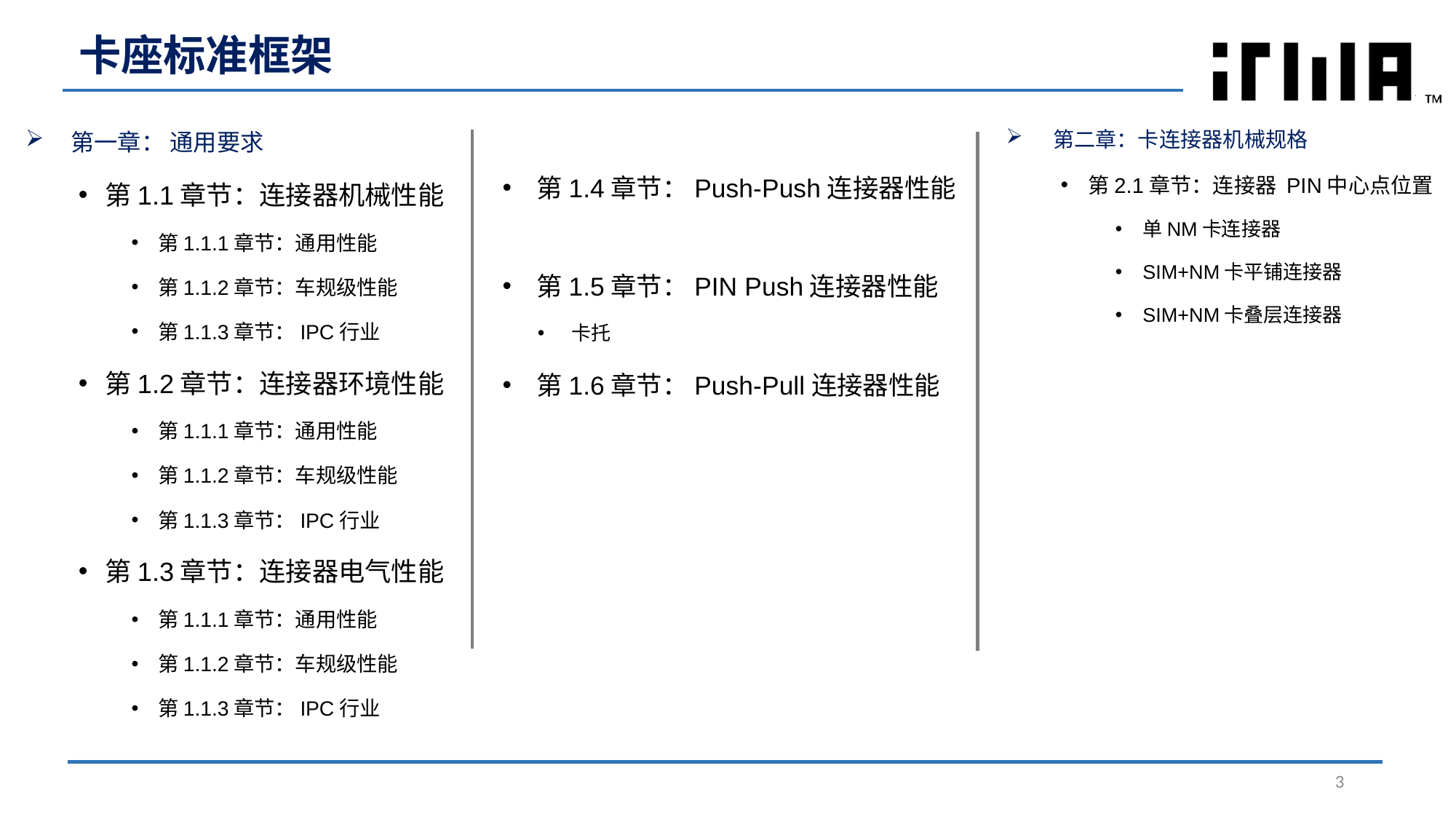

# 卡座标准框架
第一章： 通用要求
第1.1章节：连接器机械性能
第1.1.1章节：通用性能
第1.1.2章节：车规级性能
第1.1.3章节：IPC行业
第1.2章节：连接器环境性能
第1.1.1章节：通用性能
第1.1.2章节：车规级性能
第1.1.3章节：IPC行业
第1.3章节：连接器电气性能
第1.1.1章节：通用性能
第1.1.2章节：车规级性能
第1.1.3章节：IPC行业
第二章：卡连接器机械规格
第2.1章节：连接器 PIN中心点位置
单NM卡连接器
SIM+NM卡平铺连接器
SIM+NM卡叠层连接器
第1.4章节：Push-Push连接器性能

第1.5章节：PIN Push连接器性能
卡托
第1.6章节：Push-Pull连接器性能

3